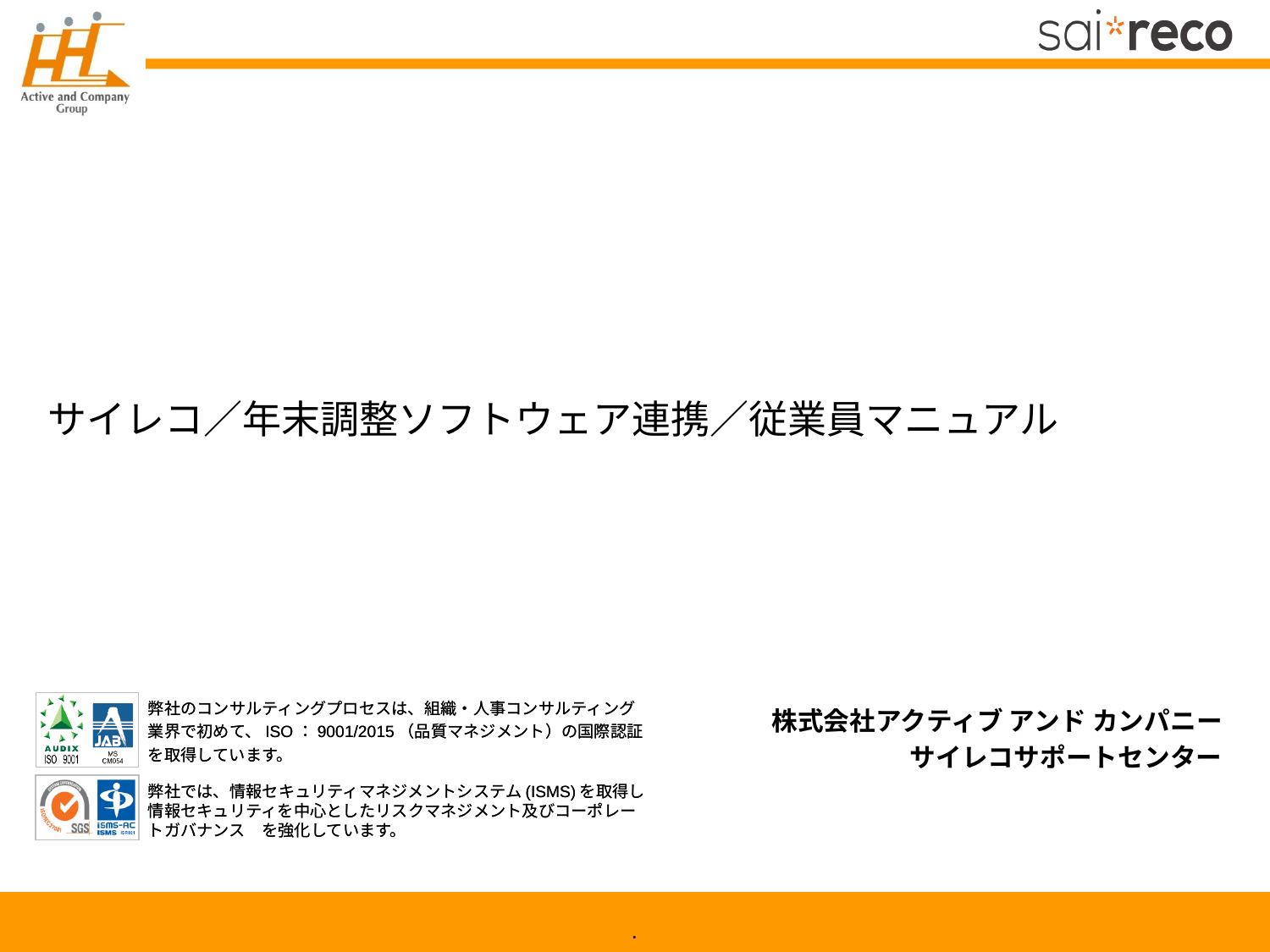

# サイレコ／年末調整ソフトウェア連携／従業員マニュアル
株式会社アクティブ アンド カンパニー
サイレコサポートセンター
.